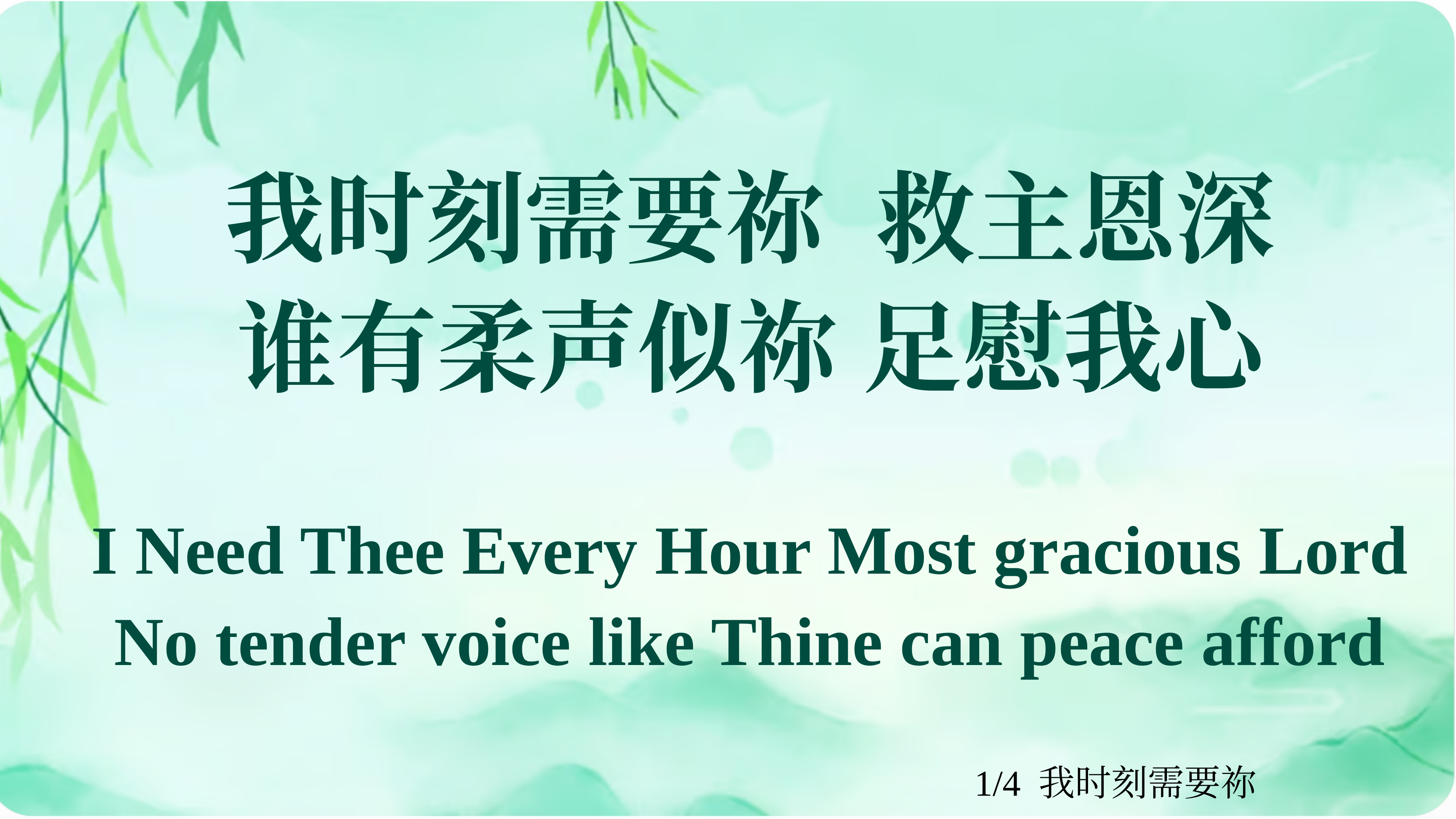

我时刻需要祢  救主恩深
谁有柔声似祢 足慰我心

I Need Thee Every Hour Most gracious Lord
No tender voice like Thine can peace afford
1/4 我时刻需要祢